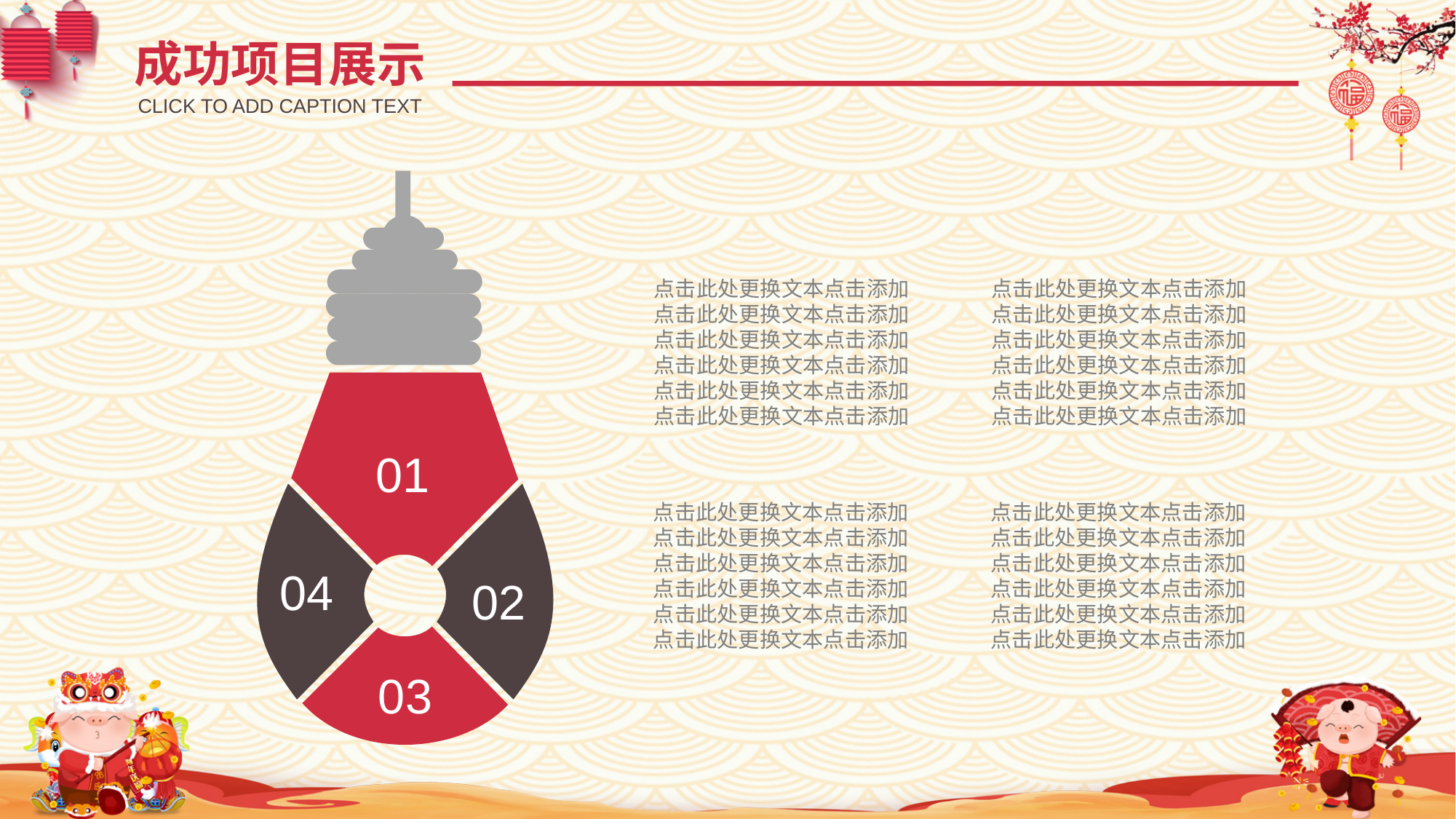

成功项目展示

CLICK TO ADD CAPTION TEXT

01

04
02

03
点击此处更换文本点击添加
点击此处更换文本点击添加
点击此处更换文本点击添加
点击此处更换文本点击添加
点击此处更换文本点击添加
点击此处更换文本点击添加

点击此处更换文本点击添加
点击此处更换文本点击添加
点击此处更换文本点击添加
点击此处更换文本点击添加
点击此处更换文本点击添加
点击此处更换文本点击添加

点击此处更换文本点击添加
点击此处更换文本点击添加
点击此处更换文本点击添加
点击此处更换文本点击添加
点击此处更换文本点击添加
点击此处更换文本点击添加

点击此处更换文本点击添加
点击此处更换文本点击添加
点击此处更换文本点击添加
点击此处更换文本点击添加
点击此处更换文本点击添加
点击此处更换文本点击添加